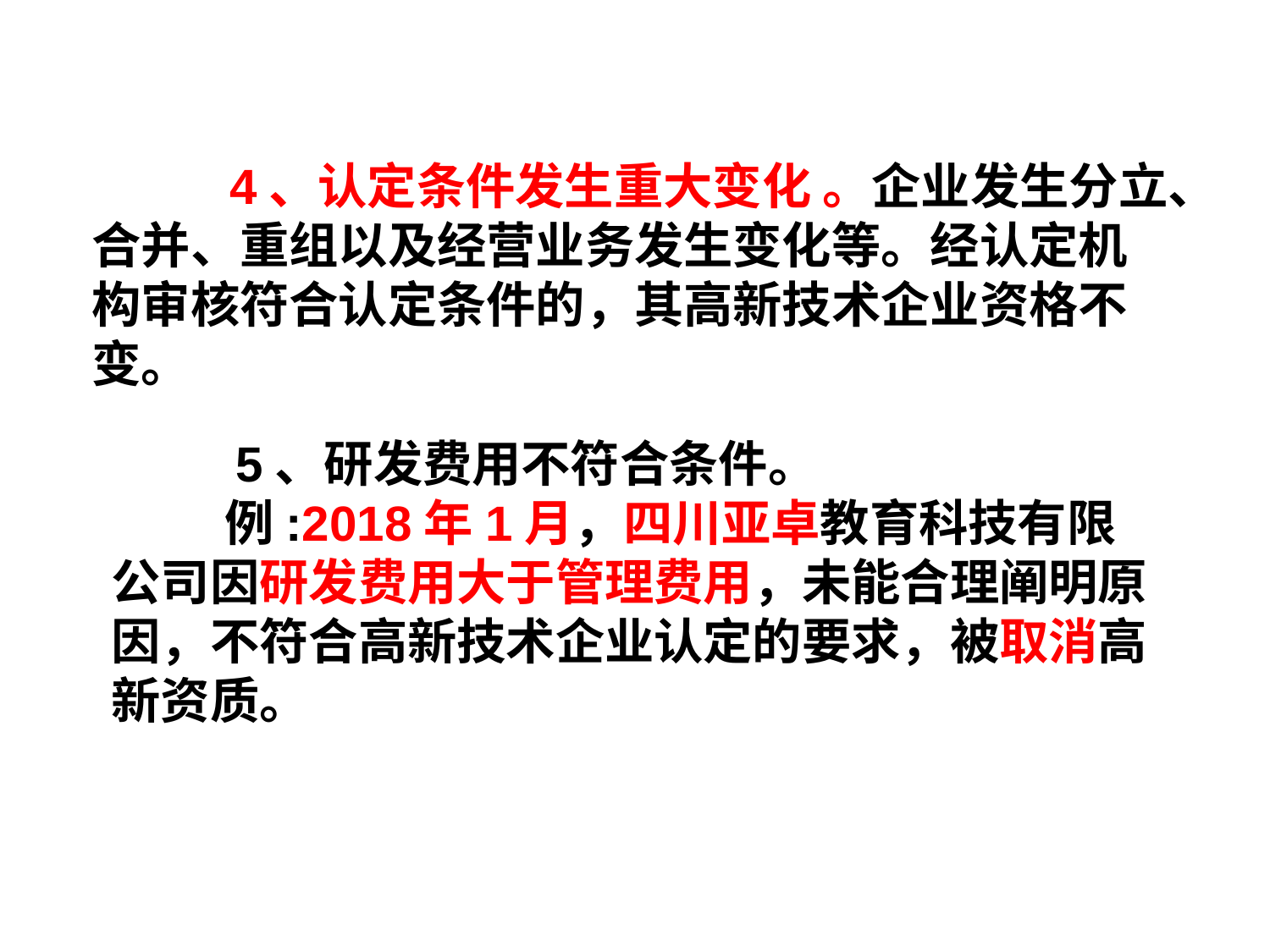

4、认定条件发生重大变化 。企业发生分立、合并、重组以及经营业务发生变化等。经认定机构审核符合认定条件的，其高新技术企业资格不变。
         5、研发费用不符合条件。
         例:2018年1月，四川亚卓教育科技有限公司因研发费用大于管理费用，未能合理阐明原因，不符合高新技术企业认定的要求，被取消高新资质。